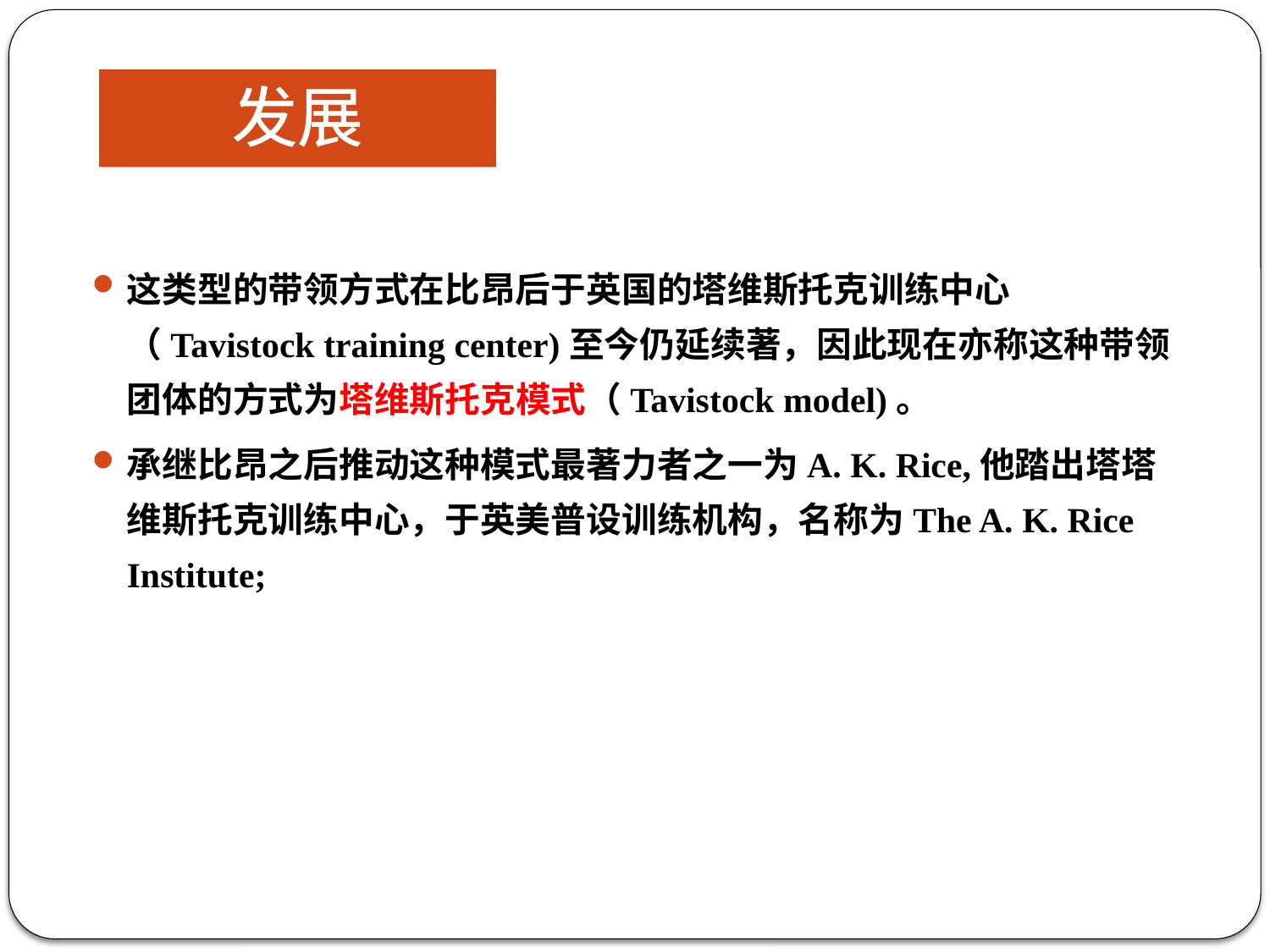

# 发展
这类型的带领方式在比昂后于英国的塔维斯托克训练中心（Tavistock training center)至今仍延续著，因此现在亦称这种带领团体的方式为塔维斯托克模式（Tavistock model)。
承继比昂之后推动这种模式最著力者之一为A. K. Rice,他踏出塔塔维斯托克训练中心，于英美普设训练机构，名称为The A. K. Rice Institute;